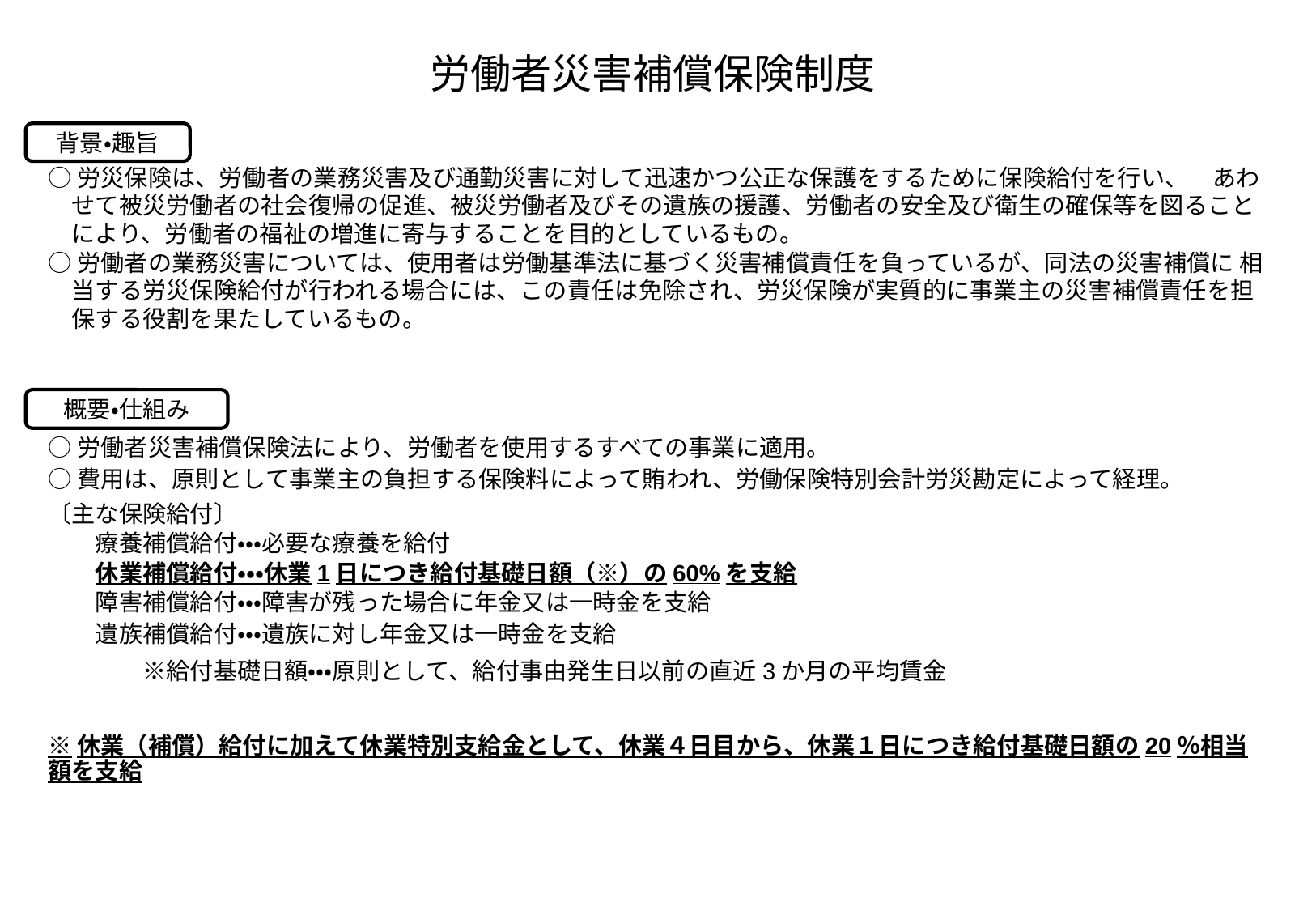

労働者災害補償保険制度
背景・趣旨
○労災保険は、労働者の業務災害及び通勤災害に対して迅速かつ公正な保護をするために保険給付を行い、　あわせて被災労働者の社会復帰の促進、被災労働者及びその遺族の援護、労働者の安全及び衛生の確保等を図ることにより、労働者の福祉の増進に寄与することを目的としているもの。
○労働者の業務災害については、使用者は労働基準法に基づく災害補償責任を負っているが、同法の災害補償に 相当する労災保険給付が行われる場合には、この責任は免除され、労災保険が実質的に事業主の災害補償責任を担保する役割を果たしているもの。
概要・仕組み
○労働者災害補償保険法により、労働者を使用するすべての事業に適用。
○費用は、原則として事業主の負担する保険料によって賄われ、労働保険特別会計労災勘定によって経理。
〔主な保険給付〕
　　療養補償給付・・・必要な療養を給付
　　休業補償給付・・・休業1日につき給付基礎日額（※）の60%を支給
　　障害補償給付・・・障害が残った場合に年金又は一時金を支給
　　遺族補償給付・・・遺族に対し年金又は一時金を支給
　　　　※給付基礎日額・・・原則として、給付事由発生日以前の直近3か月の平均賃金

※休業（補償）給付に加えて休業特別支給金として、休業４日目から、休業１日につき給付基礎日額の20％相当額を支給